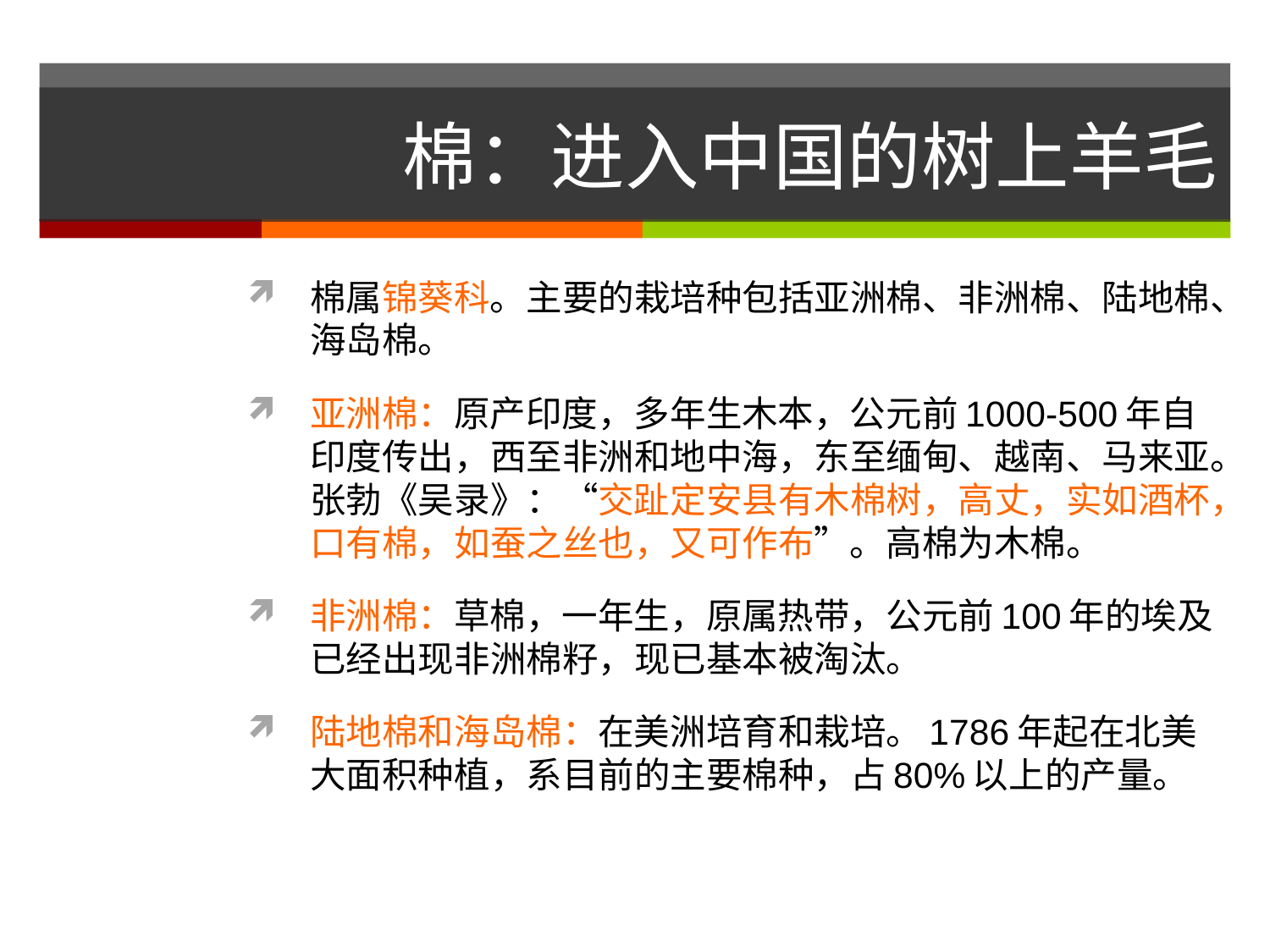

# 棉：进入中国的树上羊毛
棉属锦葵科。主要的栽培种包括亚洲棉、非洲棉、陆地棉、海岛棉。
亚洲棉：原产印度，多年生木本，公元前1000-500年自印度传出，西至非洲和地中海，东至缅甸、越南、马来亚。张勃《吴录》：“交趾定安县有木棉树，高丈，实如酒杯，口有棉，如蚕之丝也，又可作布”。高棉为木棉。
非洲棉：草棉，一年生，原属热带，公元前100年的埃及已经出现非洲棉籽，现已基本被淘汰。
陆地棉和海岛棉：在美洲培育和栽培。1786年起在北美大面积种植，系目前的主要棉种，占80%以上的产量。